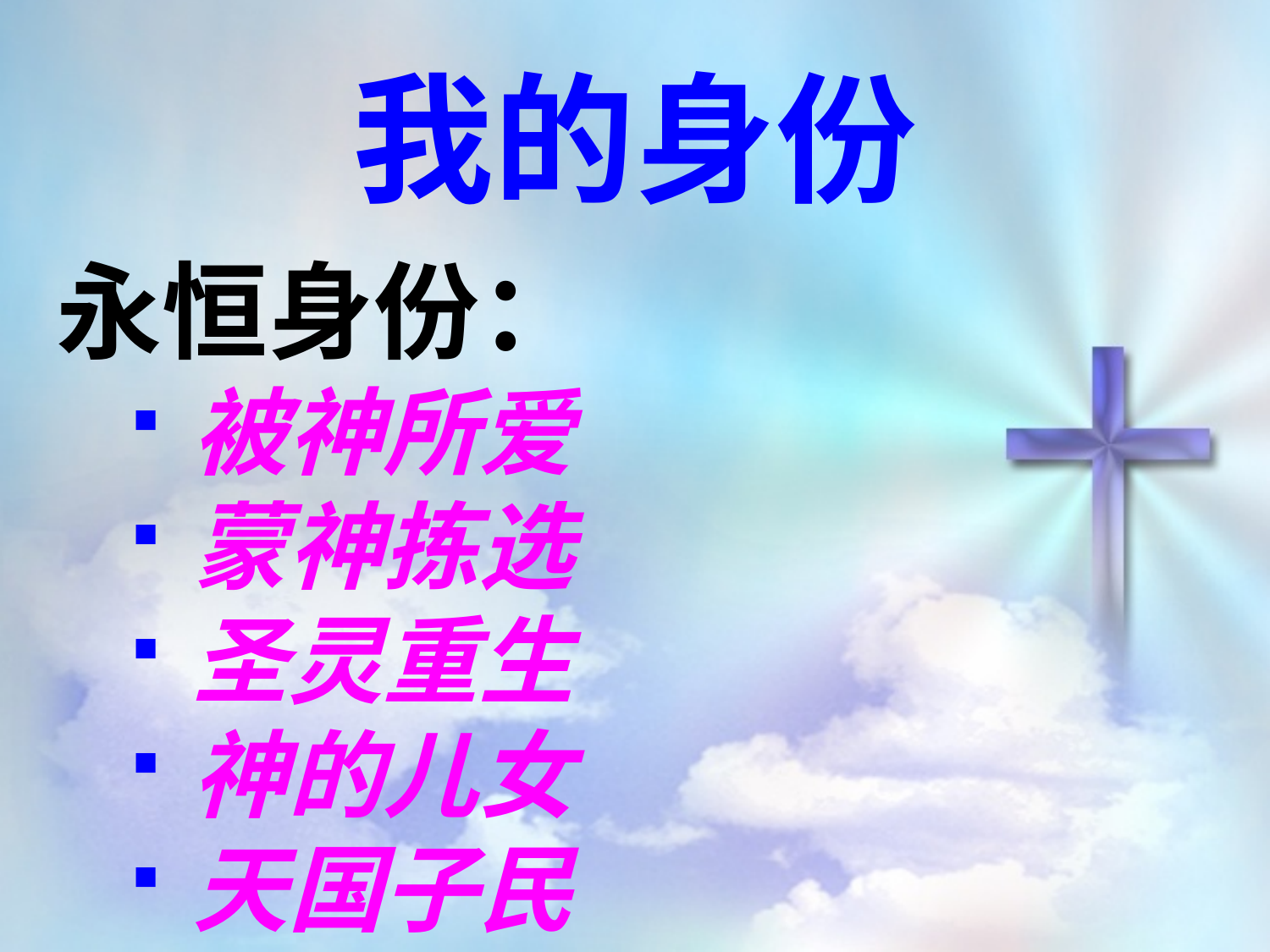

我的身份
永恒身份：
被神所爱
蒙神拣选
圣灵重生
神的儿女
天国子民